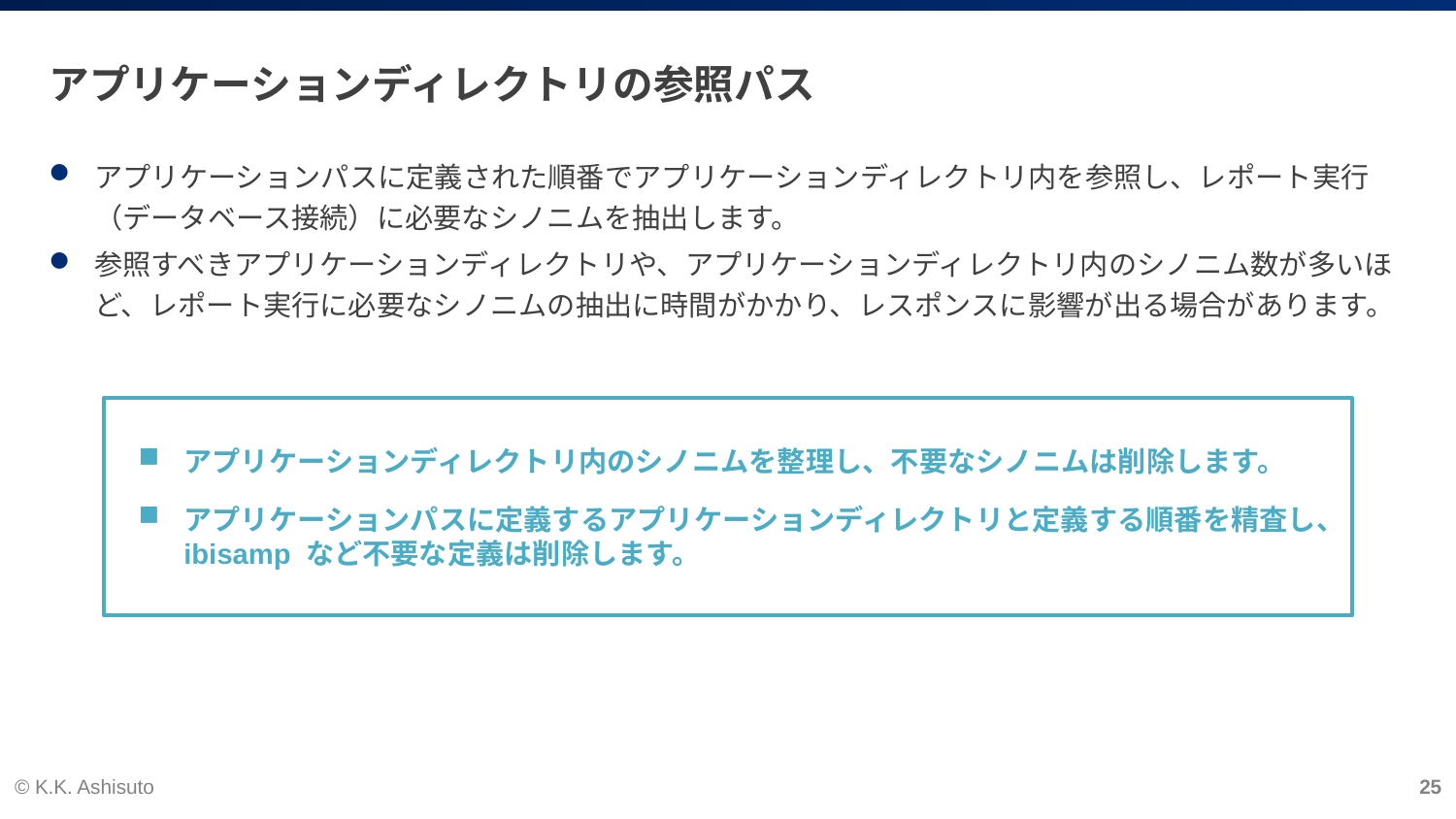

# アプリケーションディレクトリの参照パス
アプリケーションパスに定義された順番でアプリケーションディレクトリ内を参照し、レポート実行（データベース接続）に必要なシノニムを抽出します。
参照すべきアプリケーションディレクトリや、アプリケーションディレクトリ内のシノニム数が多いほど、レポート実行に必要なシノニムの抽出に時間がかかり、レスポンスに影響が出る場合があります。

アプリケーションディレクトリ内のシノニムを整理し、不要なシノニムは削除します。
アプリケーションパスに定義するアプリケーションディレクトリと定義する順番を精査し、ibisamp など不要な定義は削除します。
© K.K. Ashisuto
25